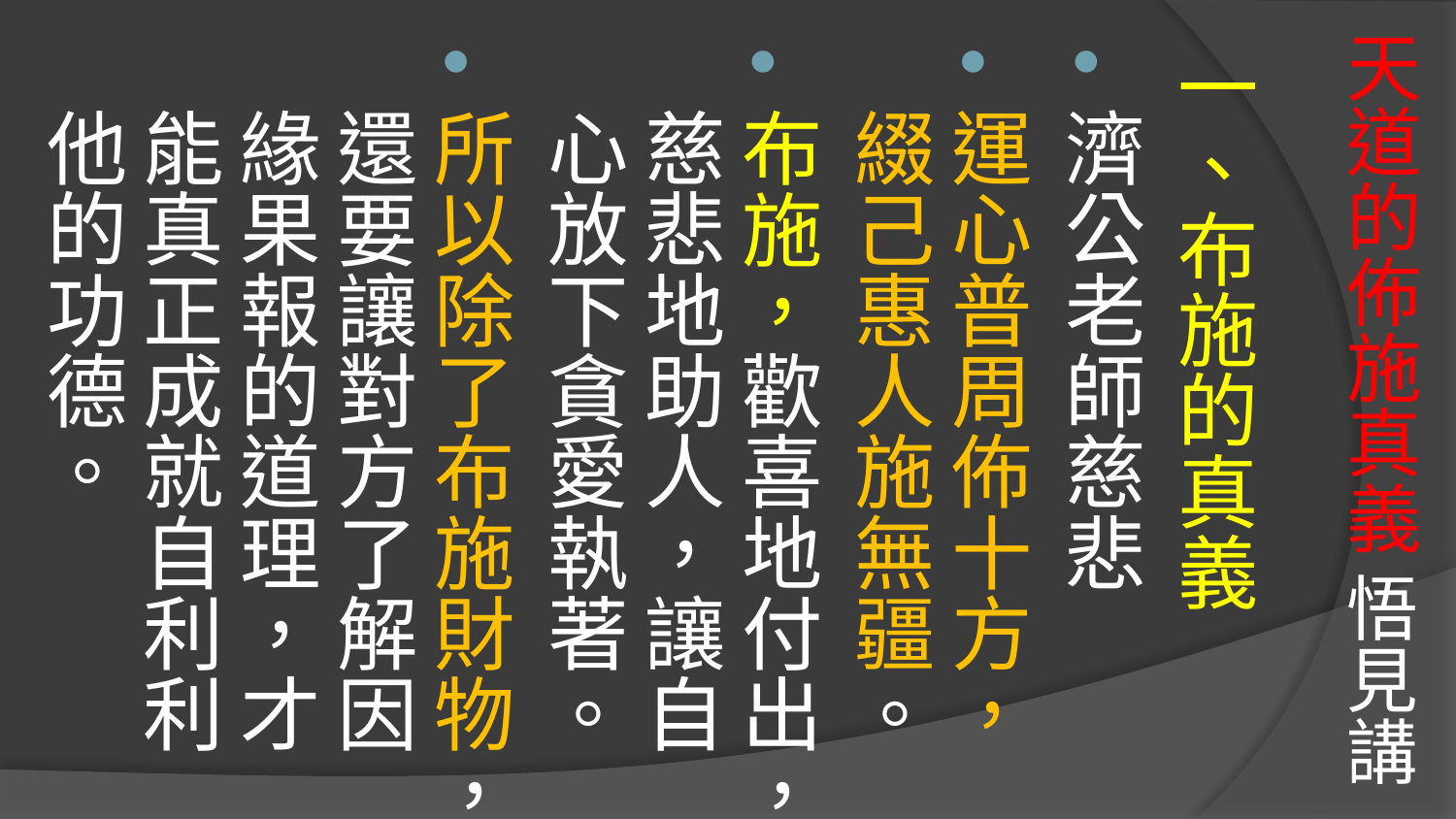

# 天道的佈施真義 悟見講
一、布施的真義
濟公老師慈悲
運心普周佈十方，綴己惠人施無疆。
布施，歡喜地付出，慈悲地助人，讓自心放下貪愛執著。
所以除了布施財物，還要讓對方了解因緣果報的道理，才能真正成就自利利他的功德。